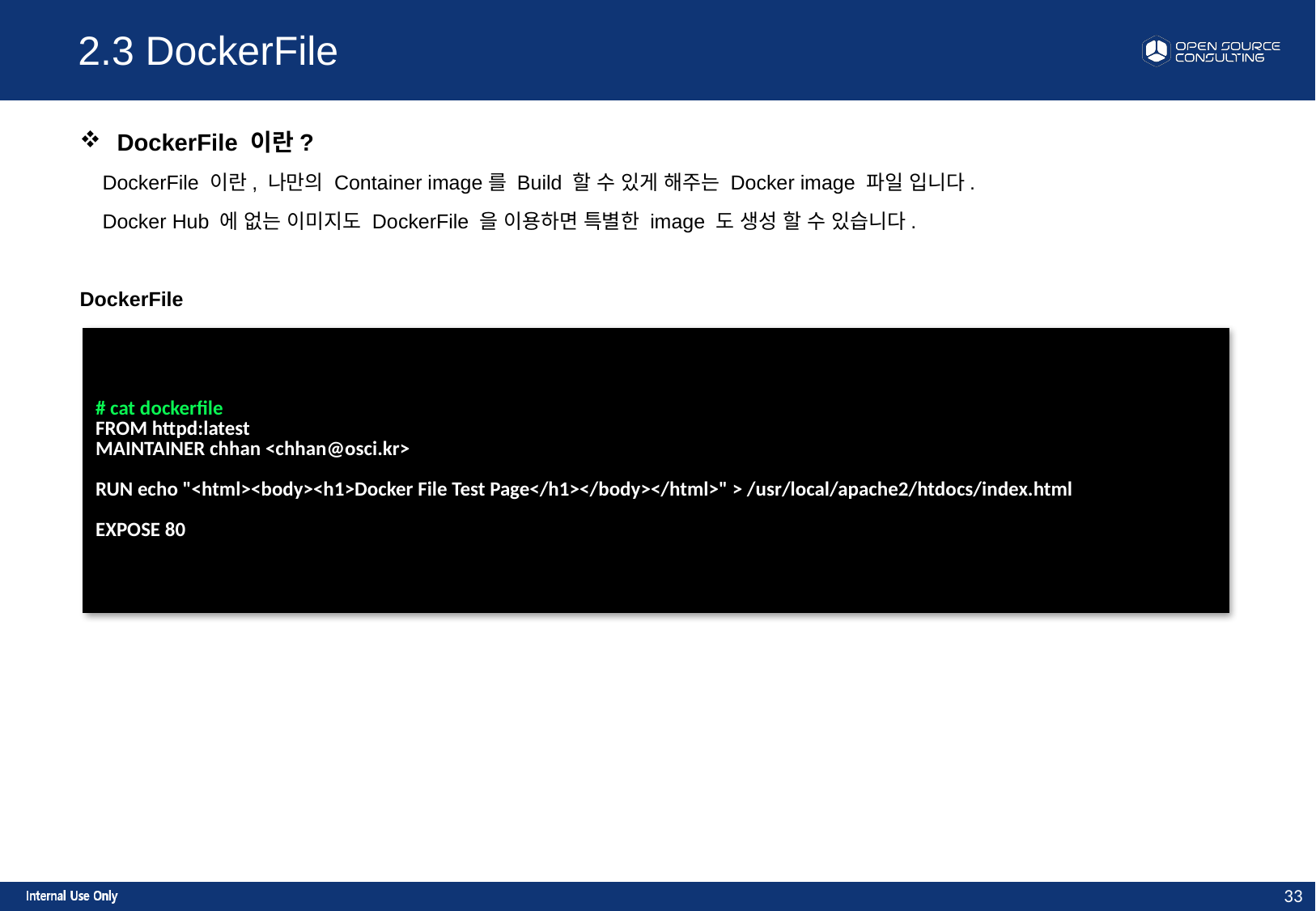

2.3 DockerFile
 DockerFile 이란?
    DockerFile 이란, 나만의 Container image를 Build 할 수 있게 해주는 Docker image 파일 입니다.
    Docker Hub 에 없는 이미지도 DockerFile 을 이용하면 특별한 image 도 생성 할 수 있습니다.

DockerFile
| # cat dockerfile FROM httpd:latest MAINTAINER chhan <chhan@osci.kr> RUN echo "<html><body><h1>Docker File Test Page</h1></body></html>" > /usr/local/apache2/htdocs/index.html EXPOSE 80 |
| --- |
33